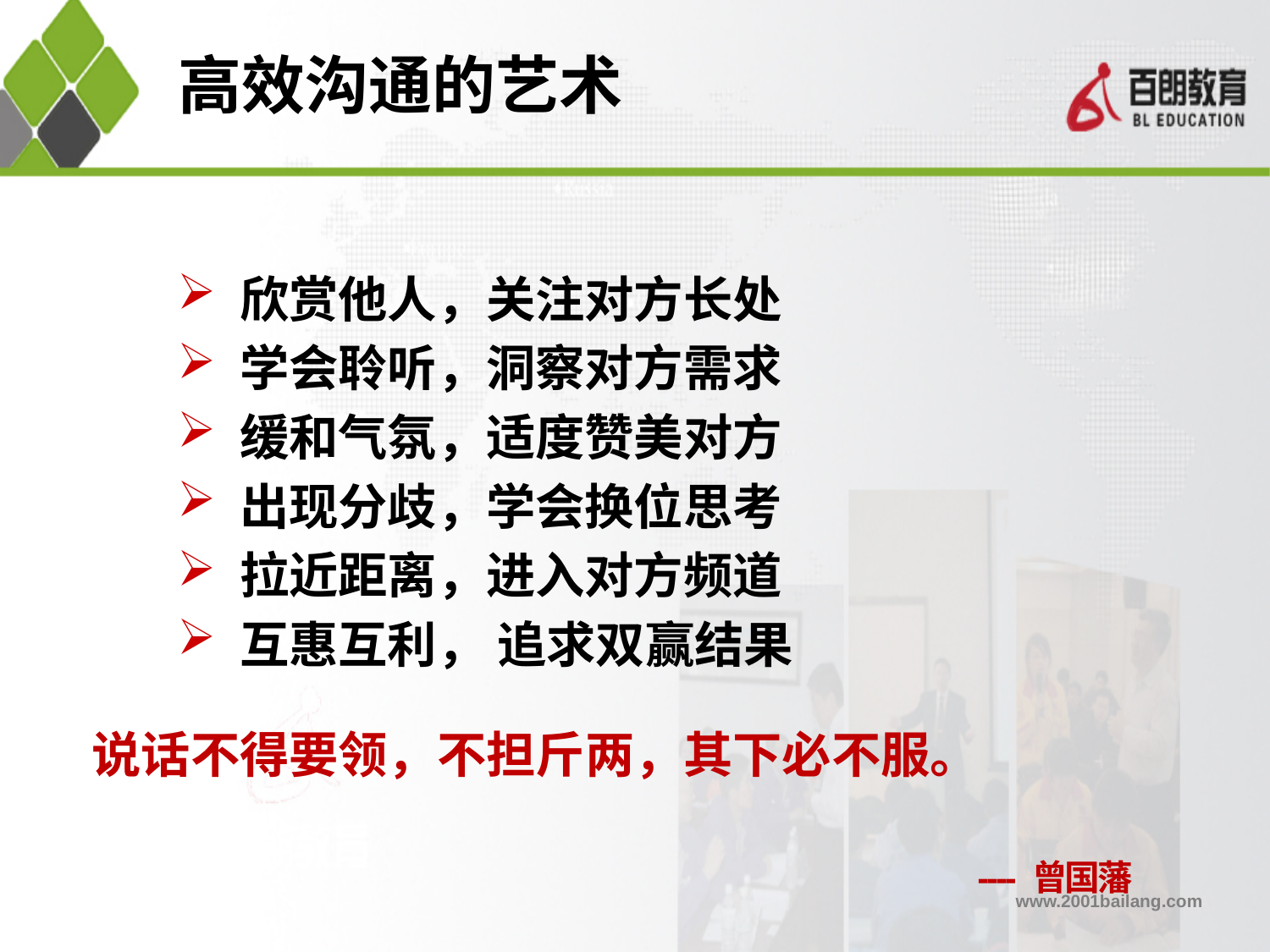

高效沟通的艺术
 欣赏他人，关注对方长处
 学会聆听，洞察对方需求
 缓和气氛，适度赞美对方
 出现分歧，学会换位思考
 拉近距离，进入对方频道
 互惠互利， 追求双赢结果

说话不得要领，不担斤两，其下必不服。
                                                                               ---- 曾国藩